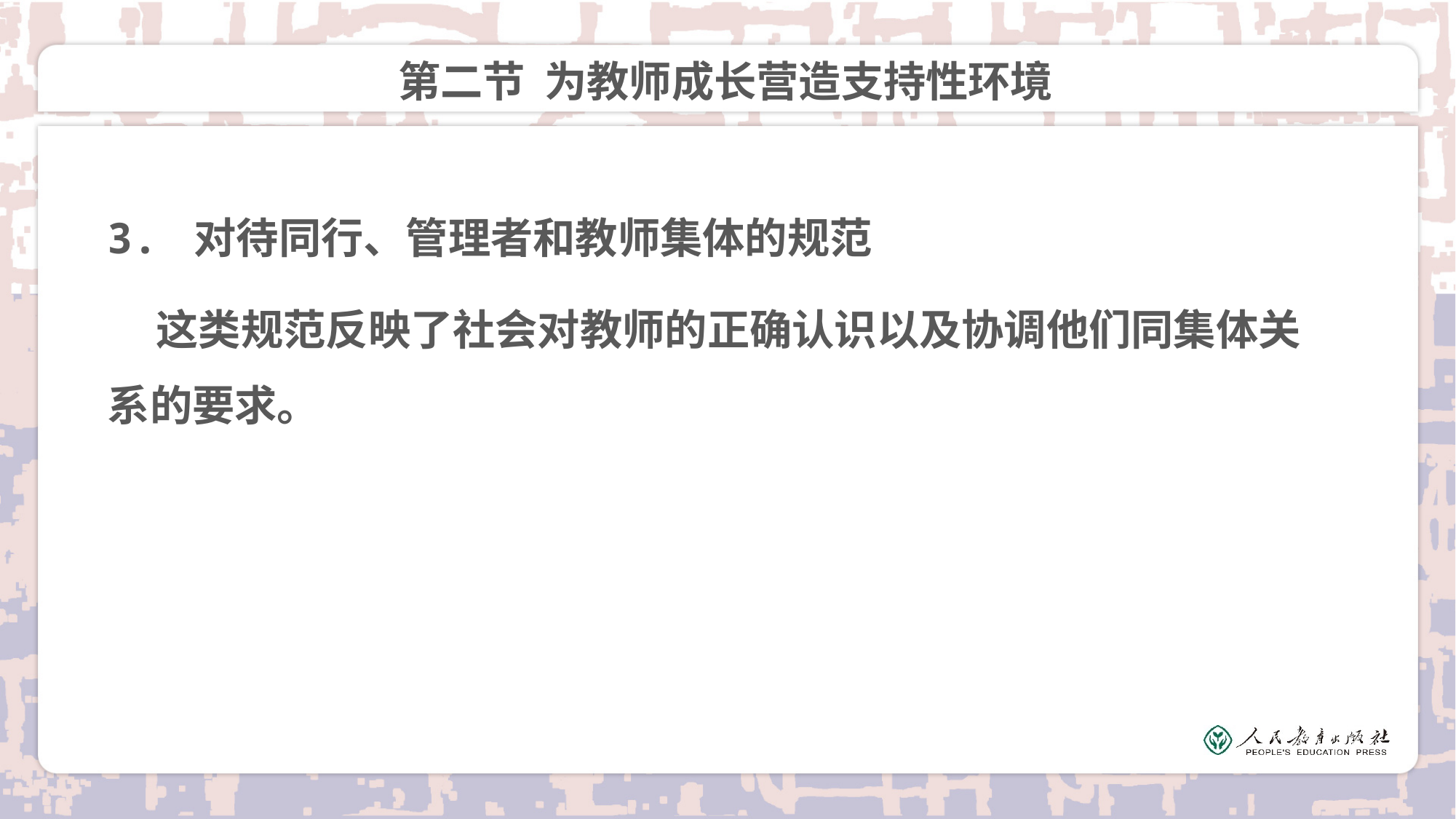

# 第二节  为教师成长营造支持性环境
3. 对待同行、管理者和教师集体的规范
    这类规范反映了社会对教师的正确认识以及协调他们同集体关系的要求。